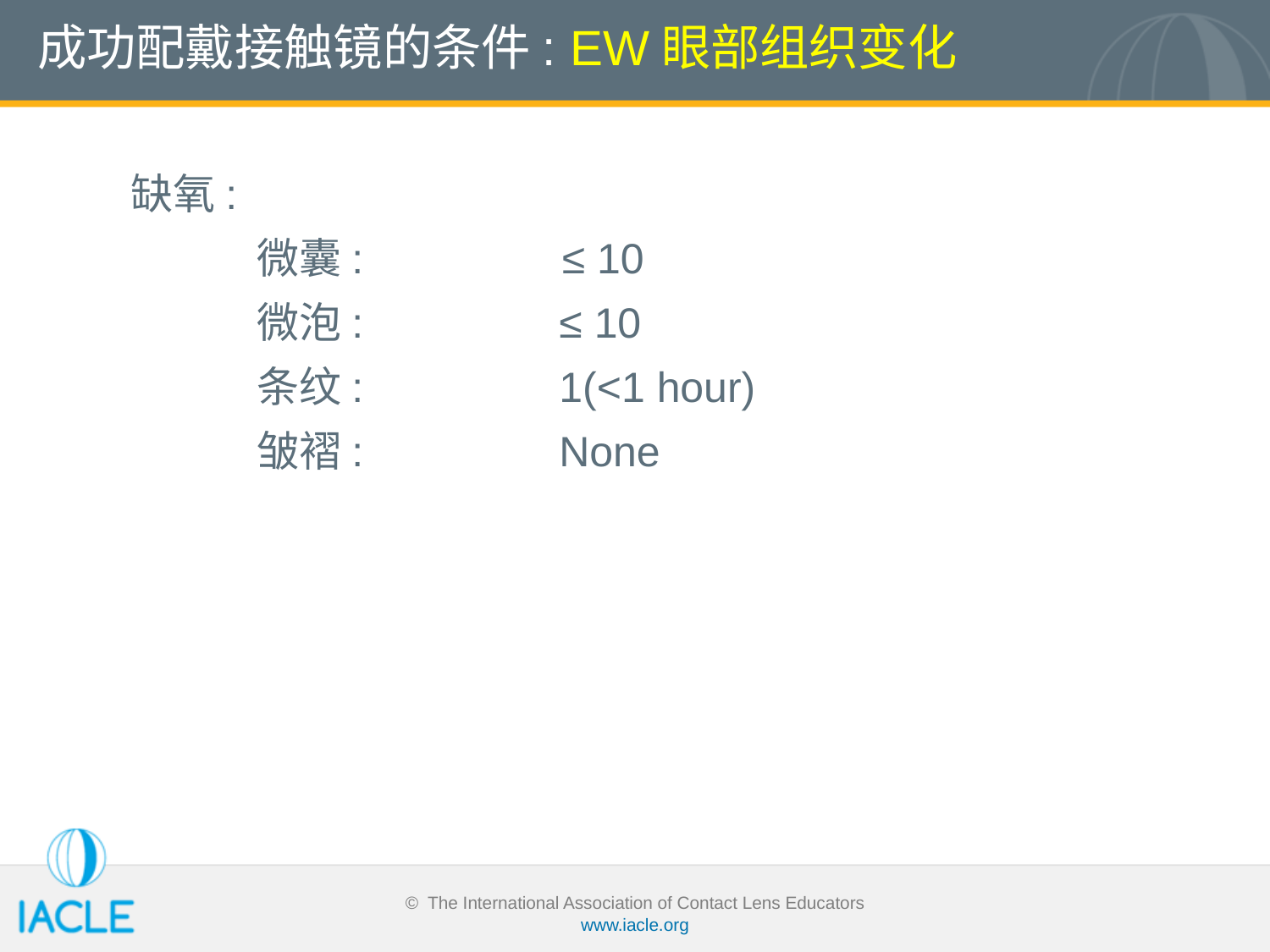

# 成功配戴接触镜的条件: EW眼部组织变化
	缺氧:
微囊:	           ≤ 10
微泡:		≤ 10
条纹:		1(<1 hour)
皱褶:		None